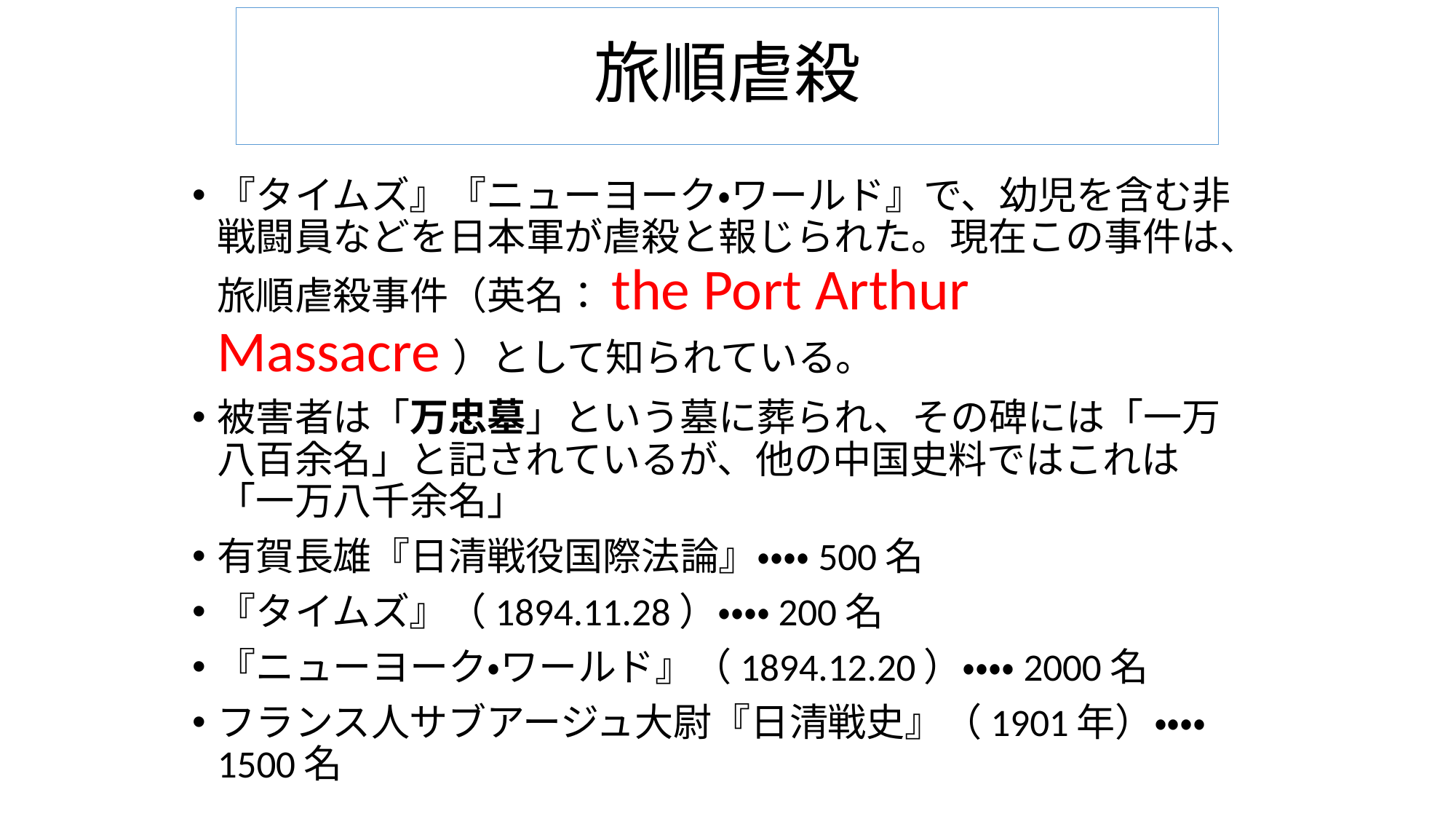

# 旅順虐殺
『タイムズ』『ニューヨーク・ワールド』で、幼児を含む非戦闘員などを日本軍が虐殺と報じられた。現在この事件は、旅順虐殺事件（英名：the Port Arthur Massacre）として知られている。
被害者は「万忠墓」という墓に葬られ、その碑には「一万八百余名」と記されているが、他の中国史料ではこれは「一万八千余名」
有賀長雄『日清戦役国際法論』・・・・500名
『タイムズ』（1894.11.28）・・・・200名
『ニューヨーク・ワールド』（1894.12.20）・・・・2000名
フランス人サブアージュ大尉『日清戦史』（1901年）・・・・1500名